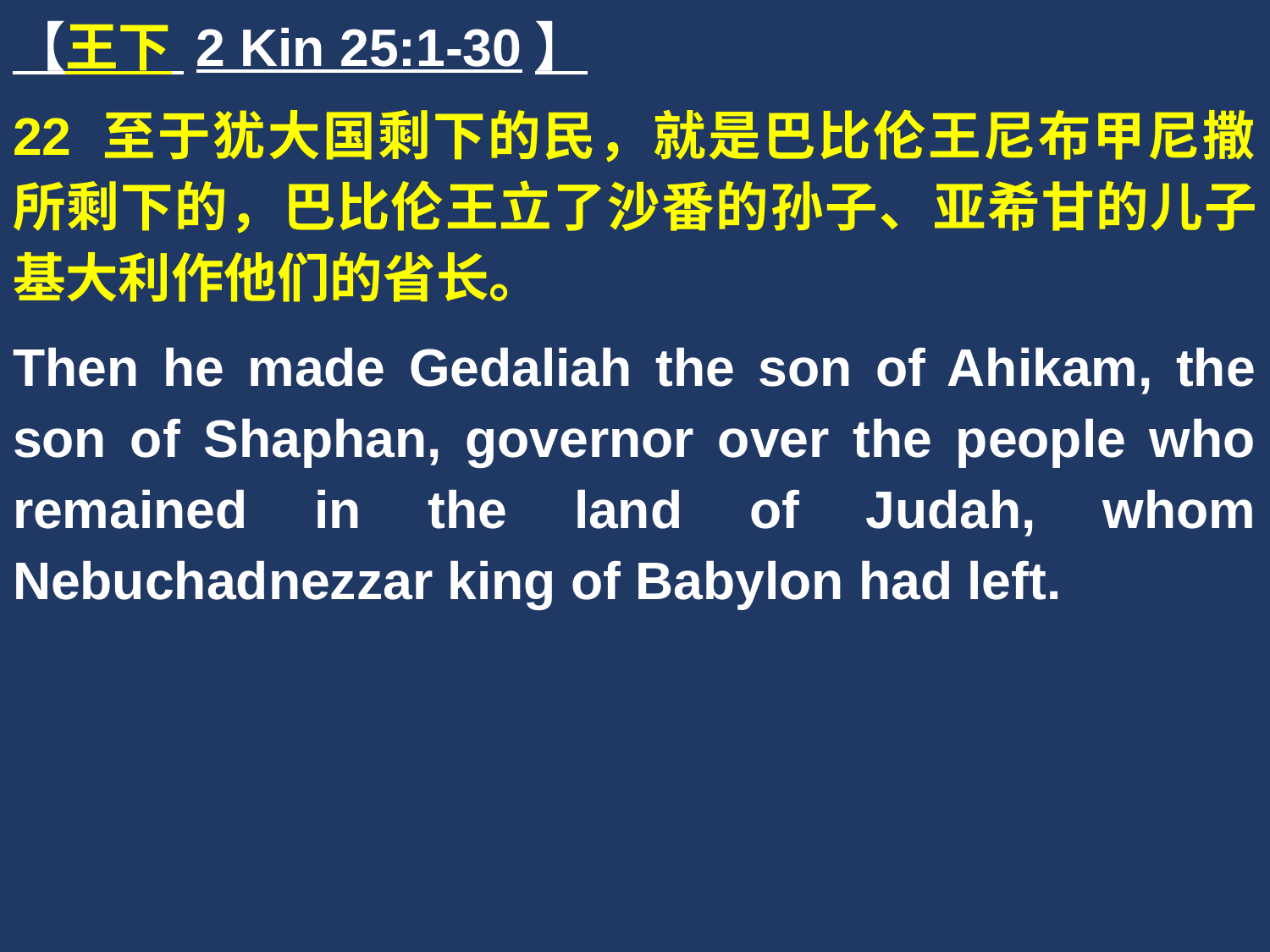

【王下 2 Kin 25:1-30】
22 至于犹大国剩下的民，就是巴比伦王尼布甲尼撒所剩下的，巴比伦王立了沙番的孙子、亚希甘的儿子基大利作他们的省长。
Then he made Gedaliah the son of Ahikam, the son of Shaphan, governor over the people who remained in the land of Judah, whom Nebuchadnezzar king of Babylon had left.